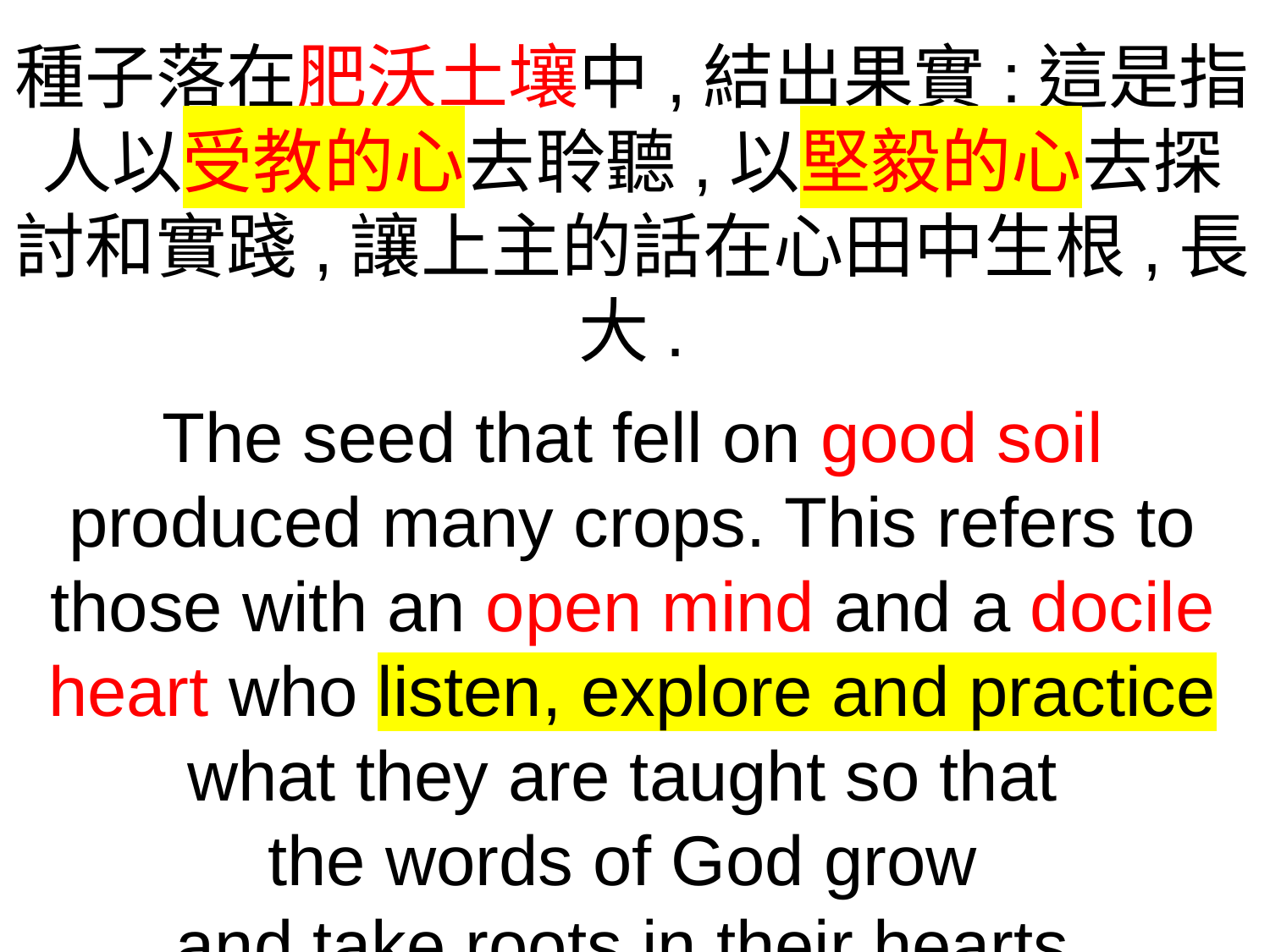

種子落在肥沃土壤中,結出果實:這是指人以受教的心去聆聽,以堅毅的心去探討和實踐,讓上主的話在心田中生根,長大.
The seed that fell on good soil produced many crops. This refers to those with an open mind and a docile heart who listen, explore and practice what they are taught so that
the words of God grow
and take roots in their hearts.